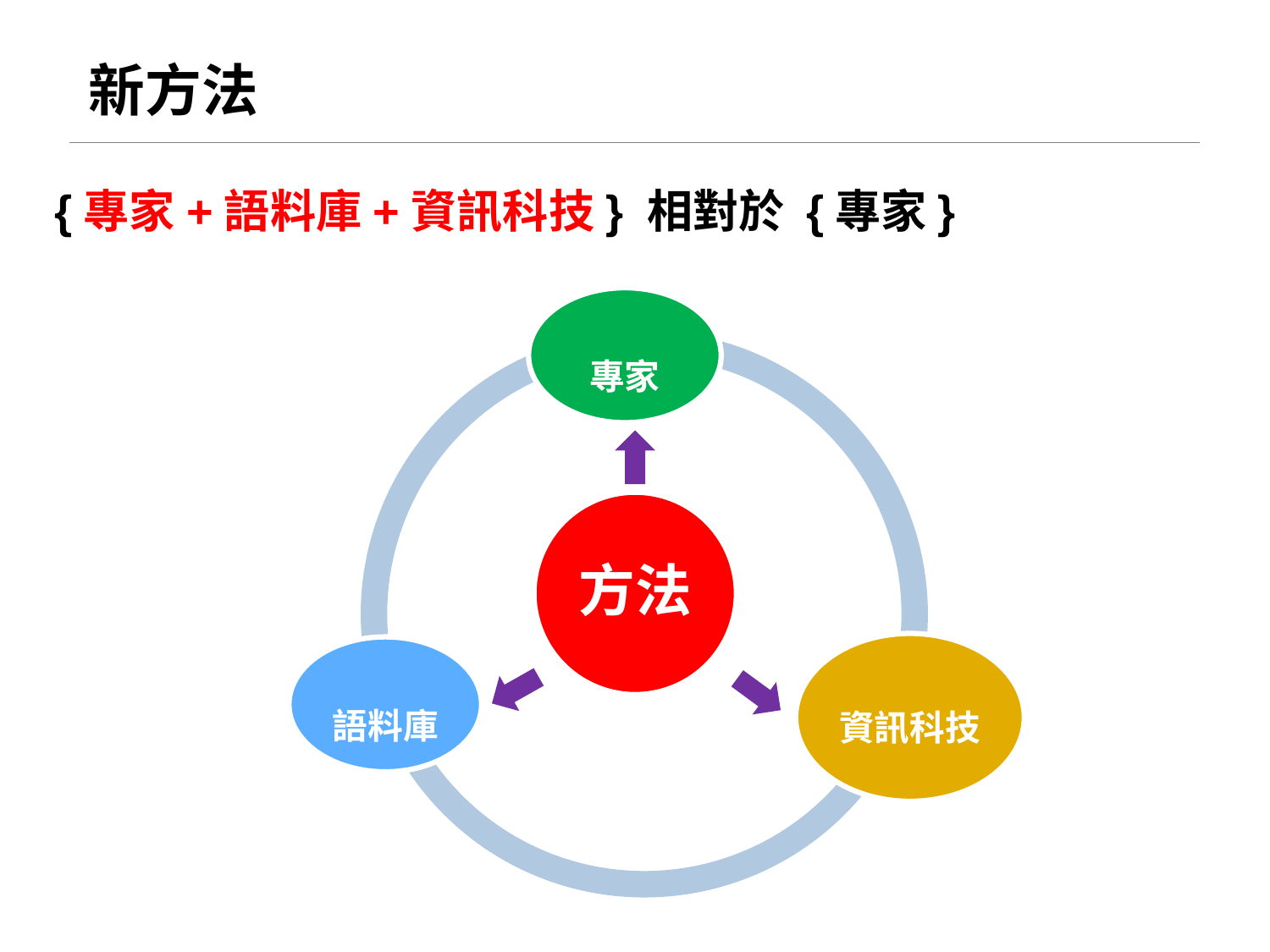

新方法
 {專家+語料庫+資訊科技} 相對於 {專家}
專家

方法
資訊科技

語料庫